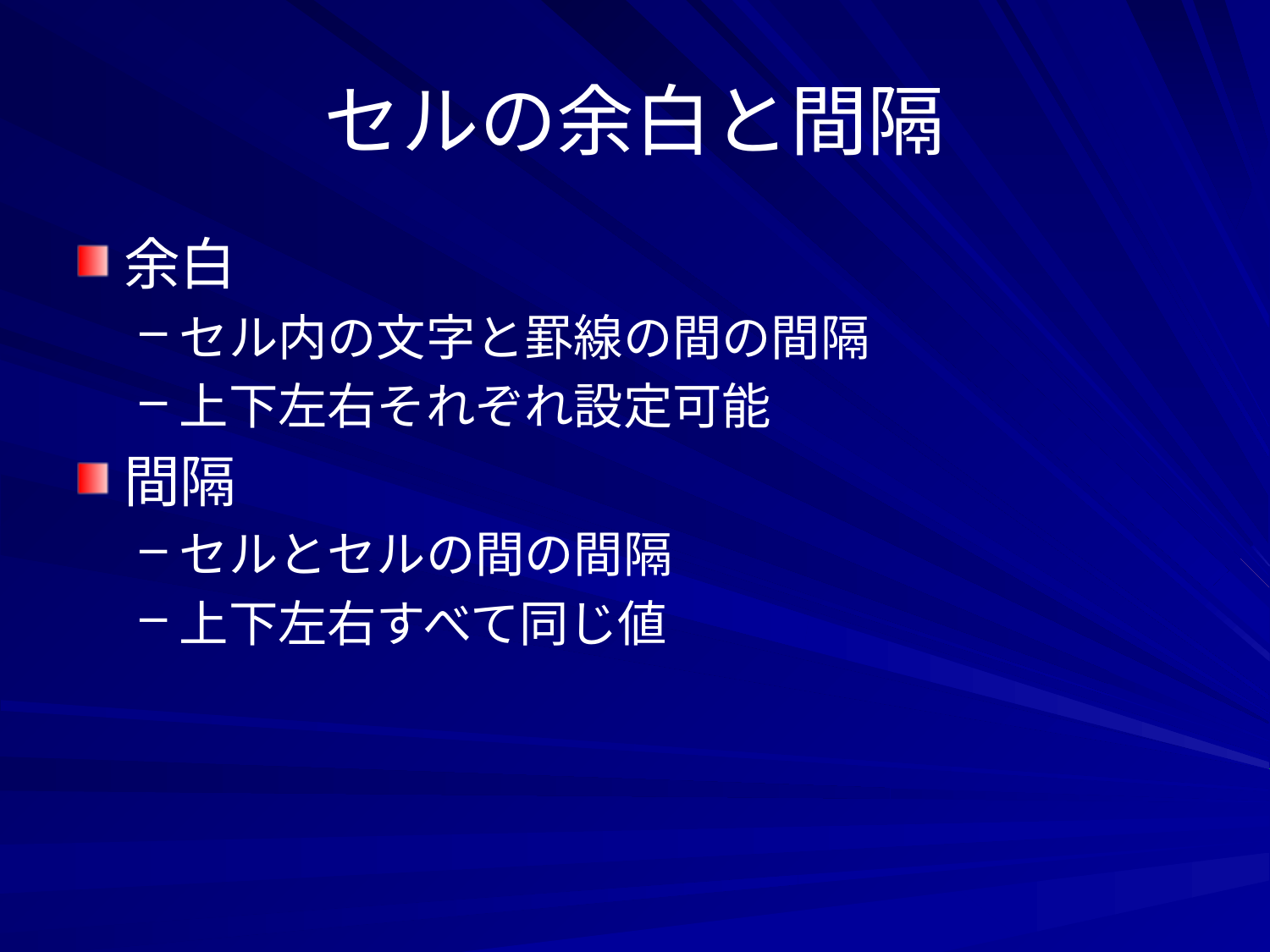

# セルの余白と間隔
余白
セル内の文字と罫線の間の間隔
上下左右それぞれ設定可能
間隔
セルとセルの間の間隔
上下左右すべて同じ値